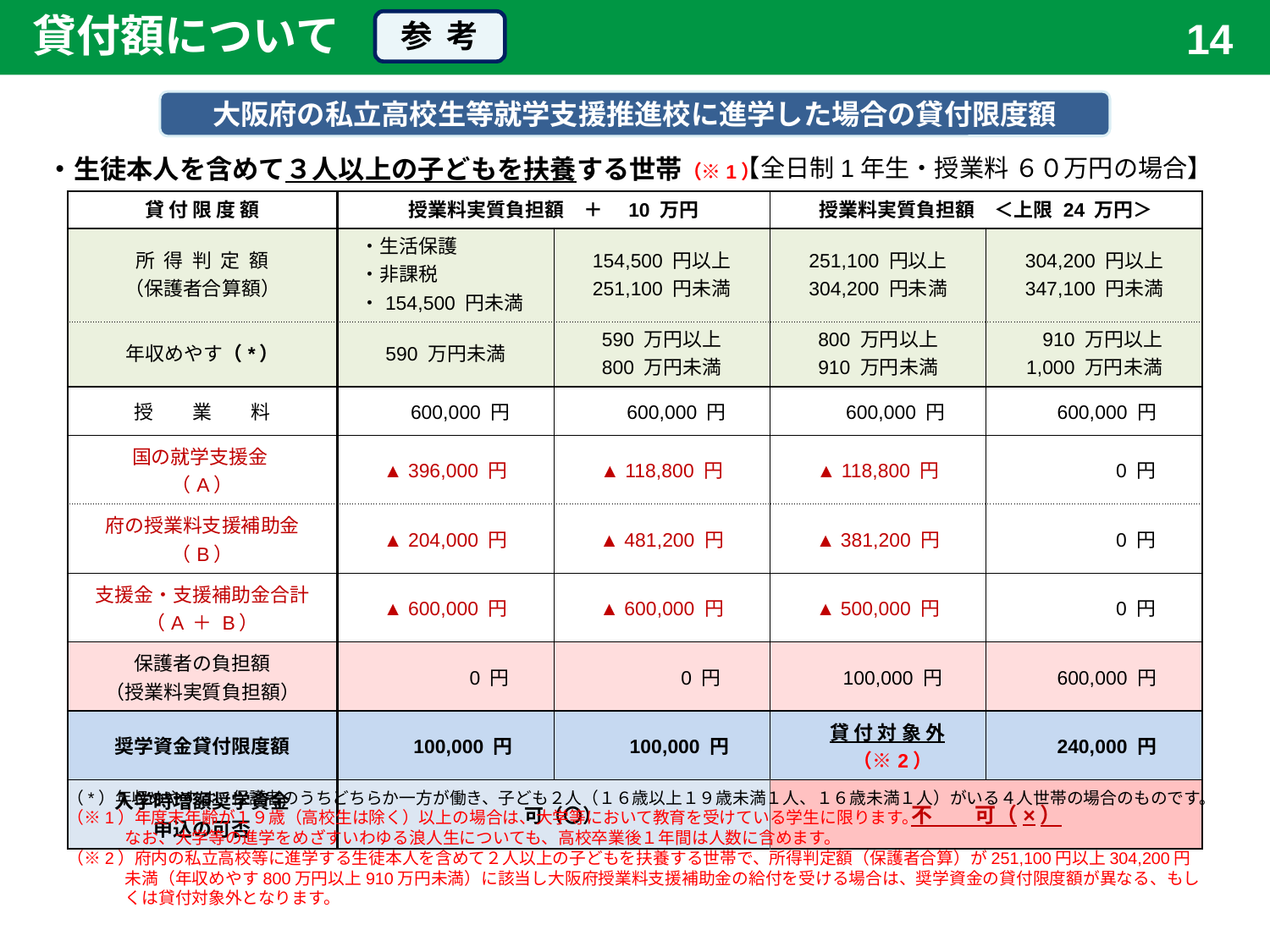

貸付額について
14
参  考
大阪府の私立高校生等就学支援推進校に進学した場合の貸付限度額
・生徒本人を含めて３人以上の子どもを扶養する世帯（※1）

【全日制1年生・授業料 ６０万円の場合】
| 貸 付 限 度 額 | 授業料実質負担額　＋　10 万円 |  | 授業料実質負担額　＜上限 24 万円＞ |  |
| --- | --- | --- | --- | --- |
| 所 得 判 定 額 （保護者合算額） | ・生活保護 ・非課税 ・154,500 円未満 | 154,500 円以上 251,100 円未満 | 251,100 円以上 304,200 円未満 | 304,200 円以上 347,100 円未満 |
| 年収めやす（\*） | 590 万円未満 | 590 万円以上 800 万円未満 | 800 万円以上 910 万円未満 | 910 万円以上 1,000 万円未満 |
| 授　　業　　料 | 600,000 円 | 600,000 円 | 600,000 円 | 600,000 円 |
| 国の就学支援金 （A） | ▲ 396,000 円 | ▲ 118,800 円 | ▲ 118,800 円 | 0 円 |
| 府の授業料支援補助金 （B） | ▲ 204,000 円 | ▲ 481,200 円 | ▲ 381,200 円 | 0 円 |
| 支援金・支援補助金合計 （A ＋ B） | ▲ 600,000 円 | ▲ 600,000 円 | ▲ 500,000 円 | 0 円 |
| 保護者の負担額 （授業料実質負担額） | 0 円 | 0 円 | 100,000 円 | 600,000 円 |
| 奨学資金貸付限度額 | 100,000 円 | 100,000 円 | 貸 付 対 象 外 　（※2） | 240,000 円 |
| 入学時増額奨学資金 申込の可否 | 可（〇） |  | 不　　可（×） |  |
（*）年収めやすは、保護者のうちどちらか一方が働き、子ども２人（１６歳以上１９歳未満１人、１６歳未満１人）がいる４人世帯の場合のものです。（※1）年度末年齢が１９歳（高校生は除く）以上の場合は、大学等において教育を受けている学生に限ります。
　　  　なお、大学等の進学をめざすいわゆる浪人生についても、高校卒業後１年間は人数に含めます。
（※2）府内の私立高校等に進学する生徒本人を含めて２人以上の子どもを扶養する世帯で、所得判定額（保護者合算）が251,100円以上304,200円
　　 　 未満（年収めやす800万円以上910万円未満）に該当し大阪府授業料支援補助金の給付を受ける場合は、奨学資金の貸付限度額が異なる、もし
　　　  くは貸付対象外となります。